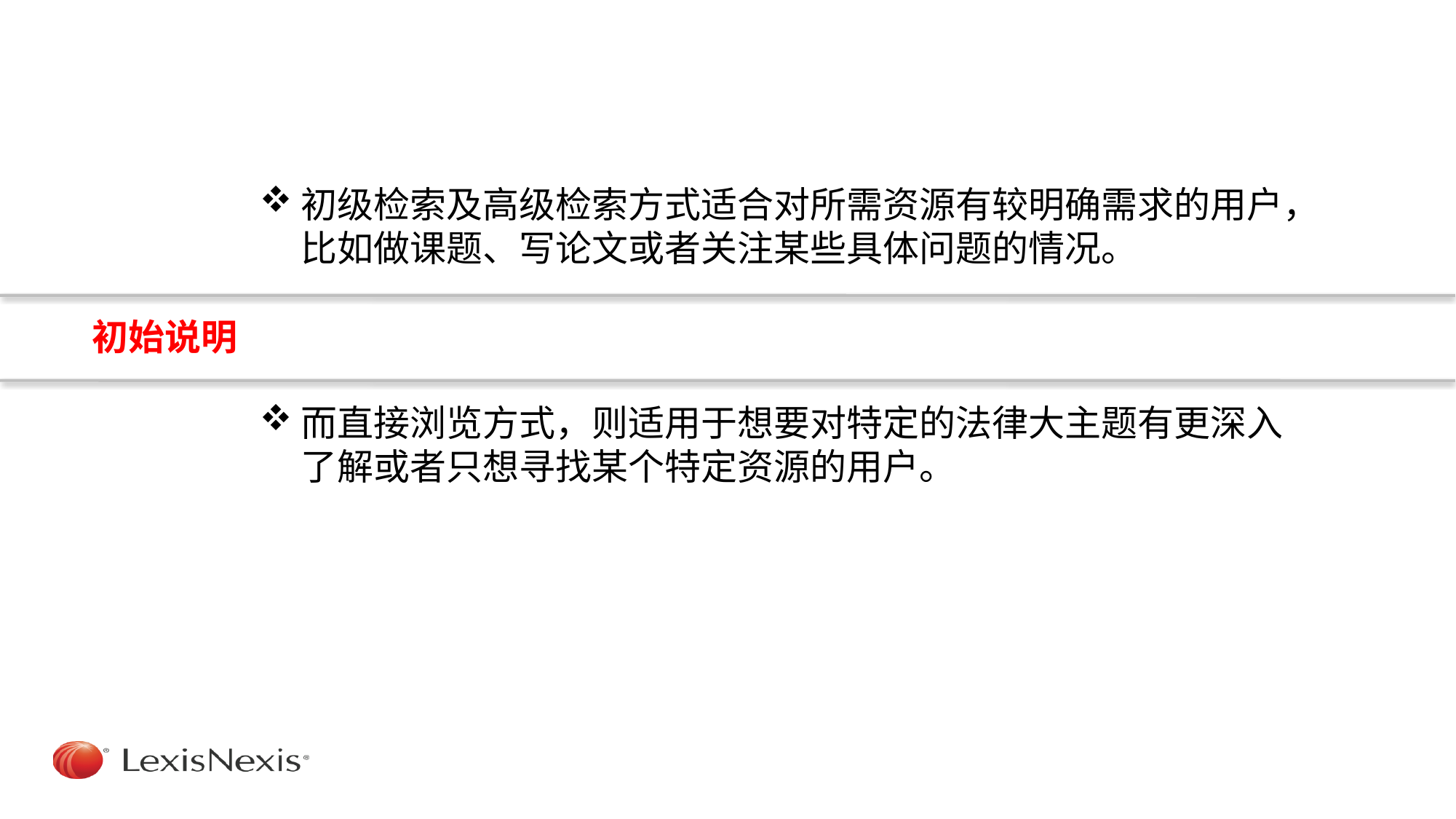

初级检索及高级检索方式适合对所需资源有较明确需求的用户，比如做课题、写论文或者关注某些具体问题的情况。

而直接浏览方式，则适用于想要对特定的法律大主题有更深入了解或者只想寻找某个特定资源的用户。
初始说明